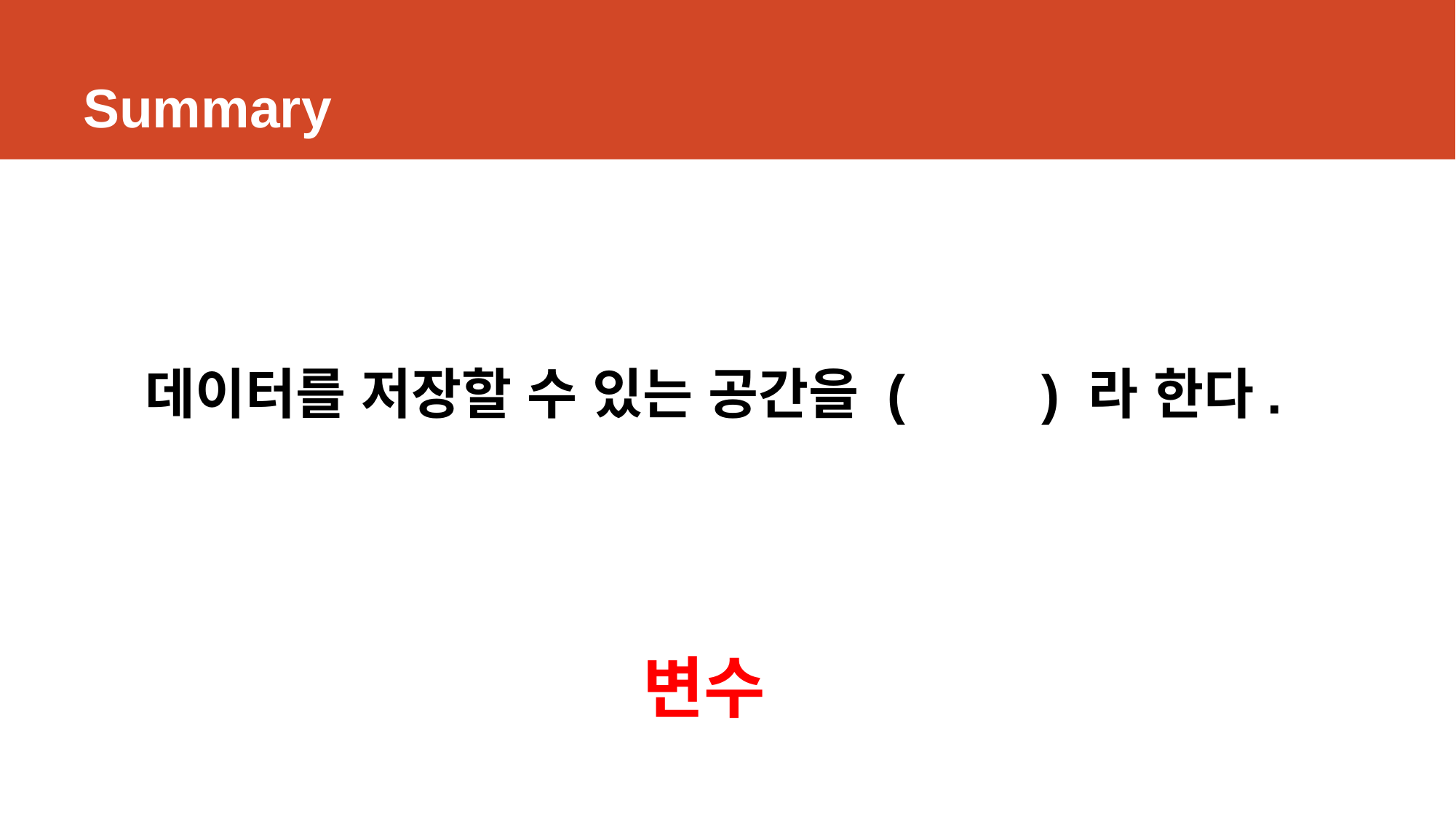

# Summary
데이터를 저장할 수 있는 공간을 (         ) 라 한다.
변수